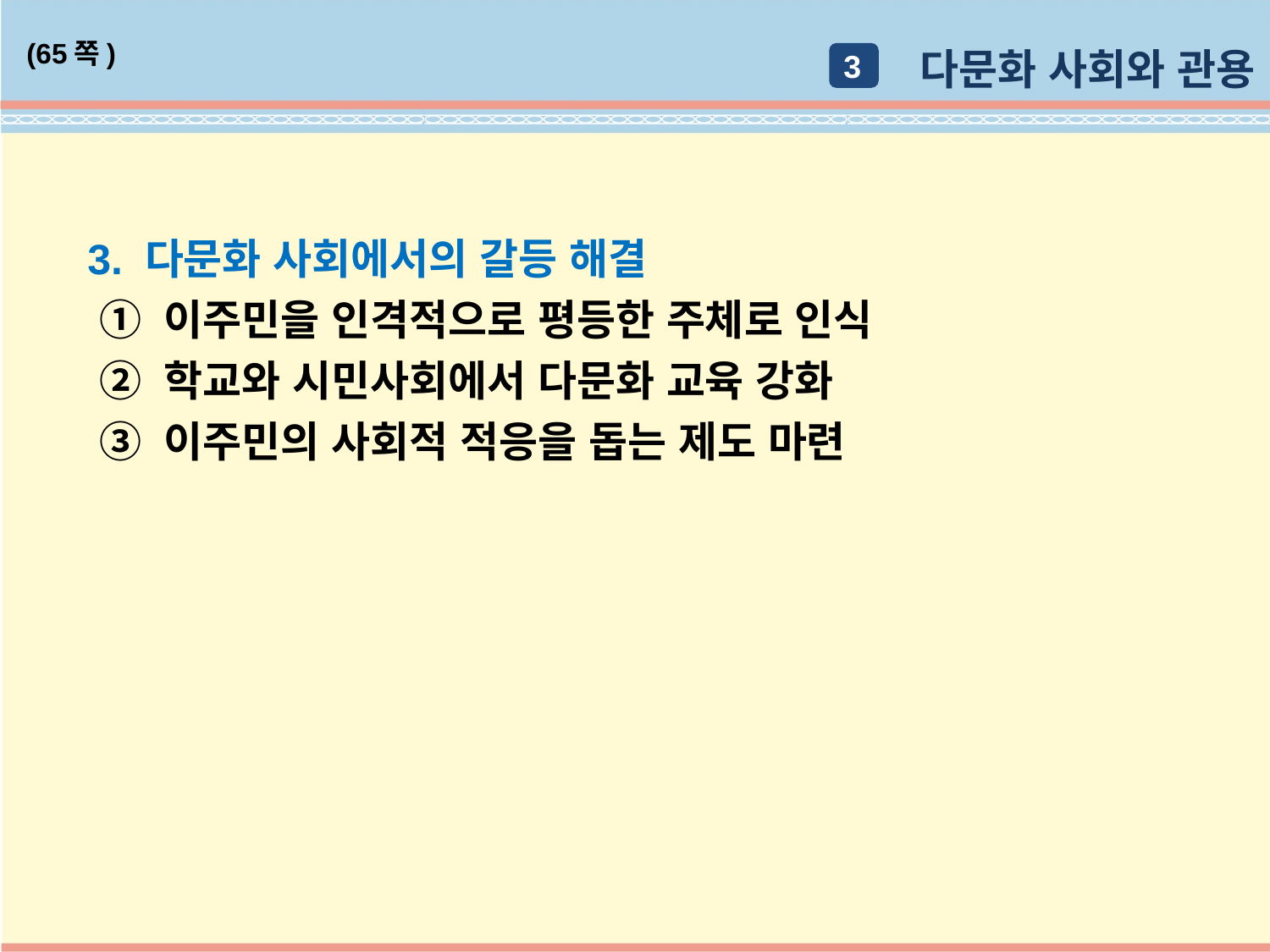

다문화 사회와 관용
(65쪽)
3
3. 다문화 사회에서의 갈등 해결
 ① 이주민을 인격적으로 평등한 주체로 인식
 ② 학교와 시민사회에서 다문화 교육 강화
 ③ 이주민의 사회적 적응을 돕는 제도 마련